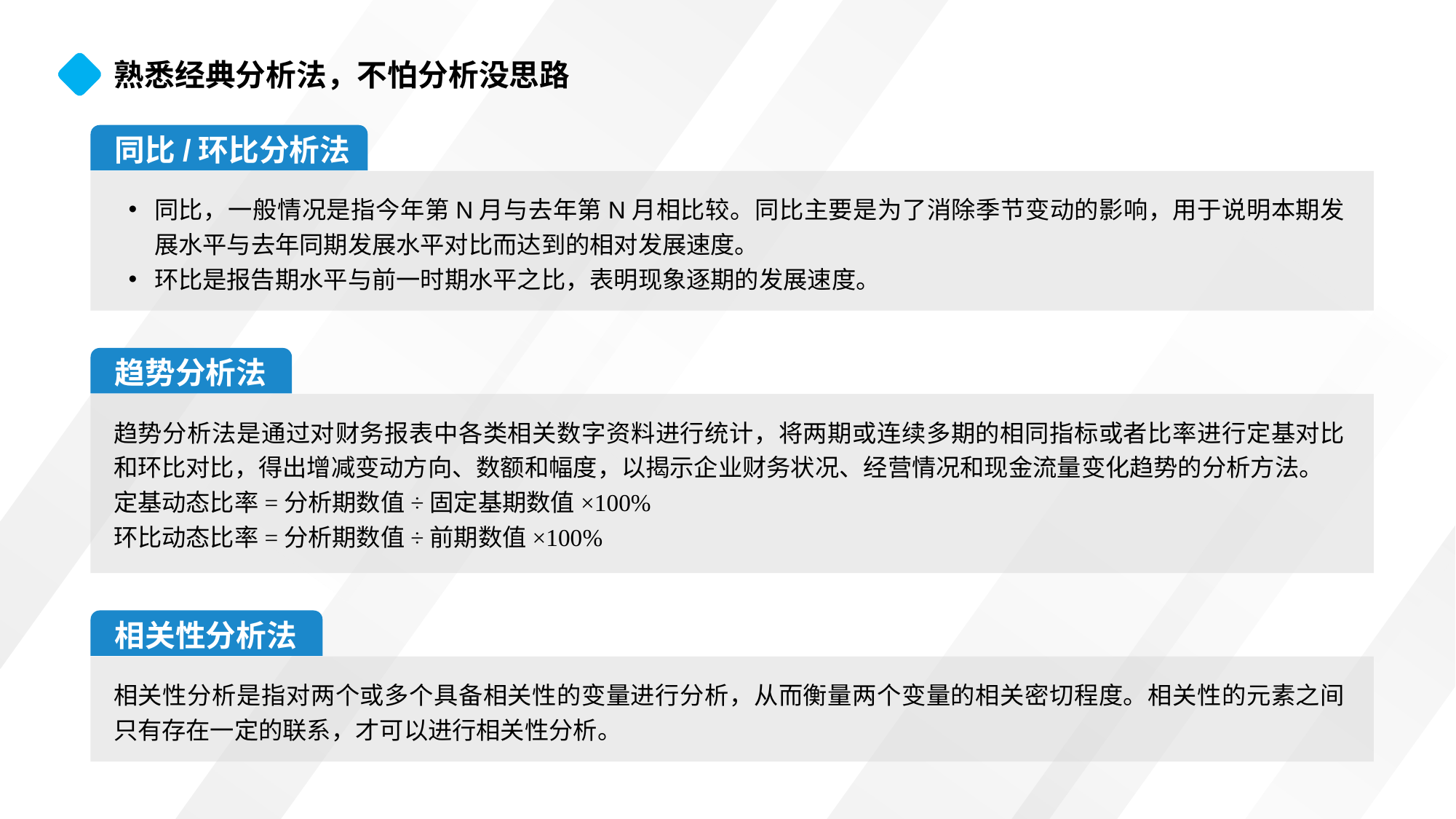

熟悉经典分析法，不怕分析没思路

同比/环比分析法

同比，一般情况是指今年第N月与去年第N月相比较。同比主要是为了消除季节变动的影响，用于说明本期发展水平与去年同期发展水平对比而达到的相对发展速度。
环比是报告期水平与前一时期水平之比，表明现象逐期的发展速度。
趋势分析法

趋势分析法是通过对财务报表中各类相关数字资料进行统计，将两期或连续多期的相同指标或者比率进行定基对比和环比对比，得出增减变动方向、数额和幅度，以揭示企业财务状况、经营情况和现金流量变化趋势的分析方法。
定基动态比率=分析期数值÷固定基期数值×100%
环比动态比率=分析期数值÷前期数值×100%
相关性分析法

相关性分析是指对两个或多个具备相关性的变量进行分析，从而衡量两个变量的相关密切程度。相关性的元素之间只有存在一定的联系，才可以进行相关性分析。